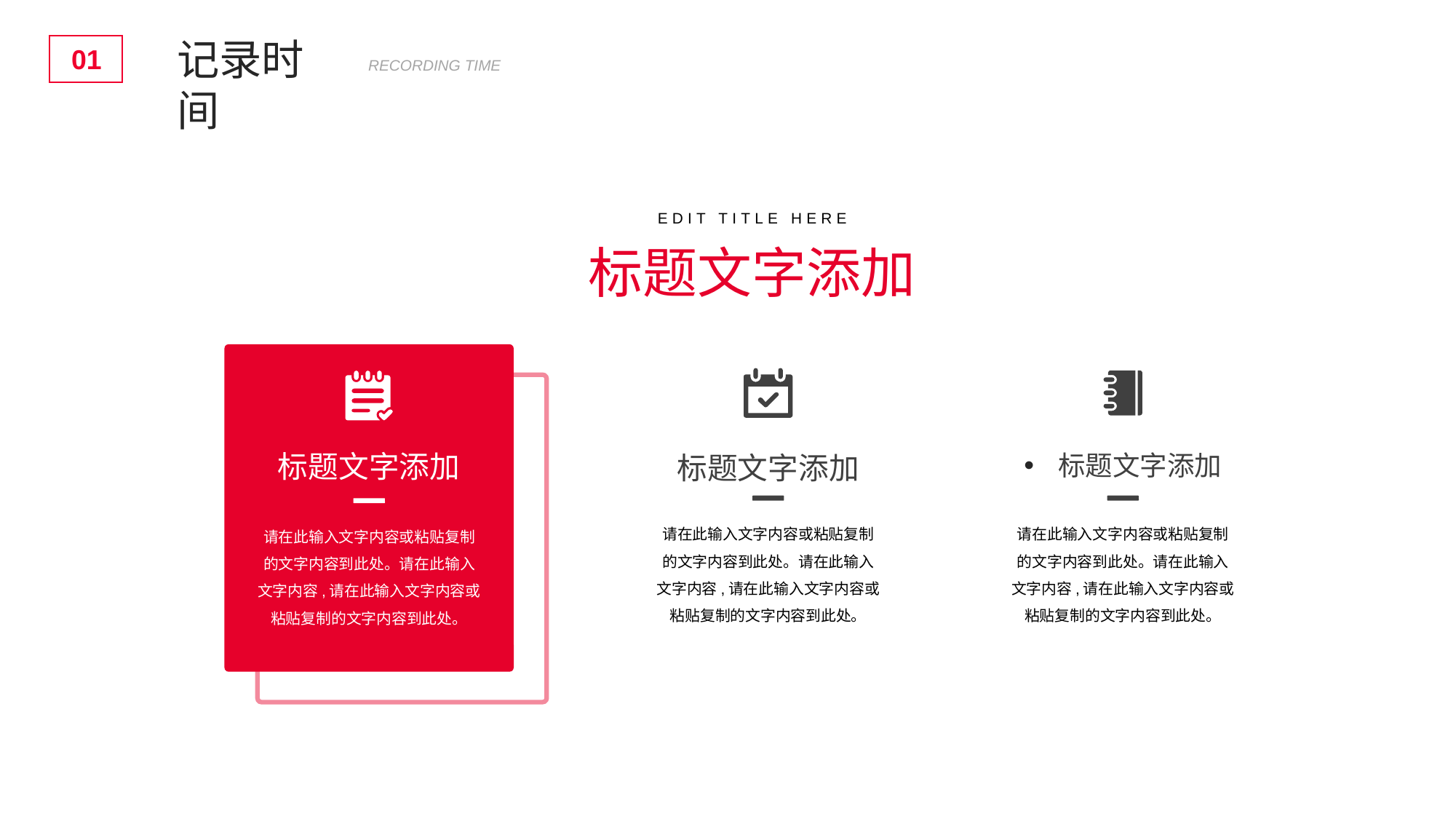

BY YUSHEN
记录时间

01
RECORDING TIME
EDIT TITLE HERE
标题文字添加

标题文字添加

请在此输入文字内容或粘贴复制的文字内容到此处。请在此输入文字内容,请在此输入文字内容或粘贴复制的文字内容到此处。

标题文字添加

请在此输入文字内容或粘贴复制的文字内容到此处。请在此输入文字内容,请在此输入文字内容或粘贴复制的文字内容到此处。

标题文字添加

请在此输入文字内容或粘贴复制的文字内容到此处。请在此输入文字内容,请在此输入文字内容或粘贴复制的文字内容到此处。